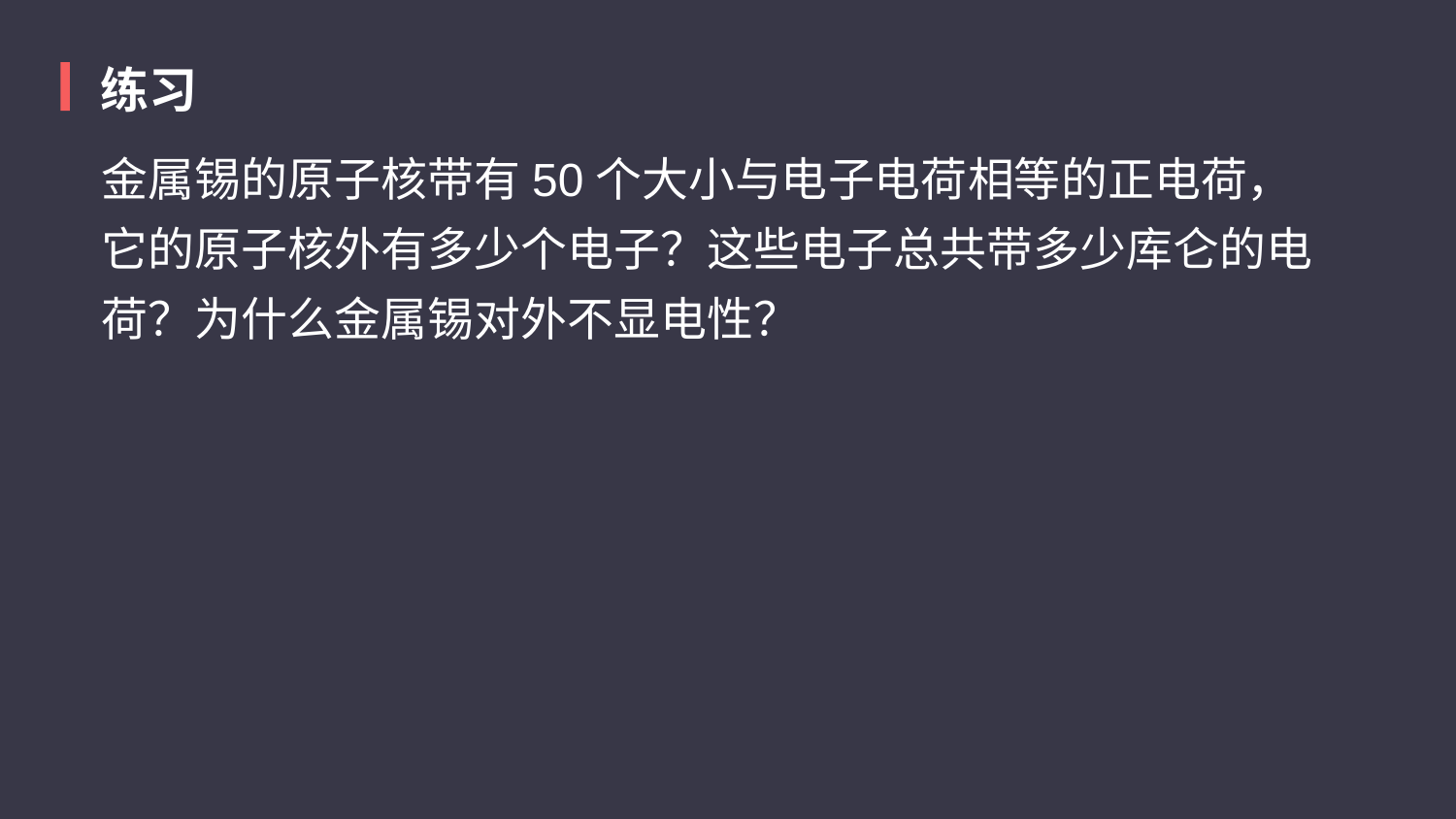

练习

金属锡的原子核带有50个大小与电子电荷相等的正电荷，它的原子核外有多少个电子？这些电子总共带多少库仑的电荷？为什么金属锡对外不显电性？